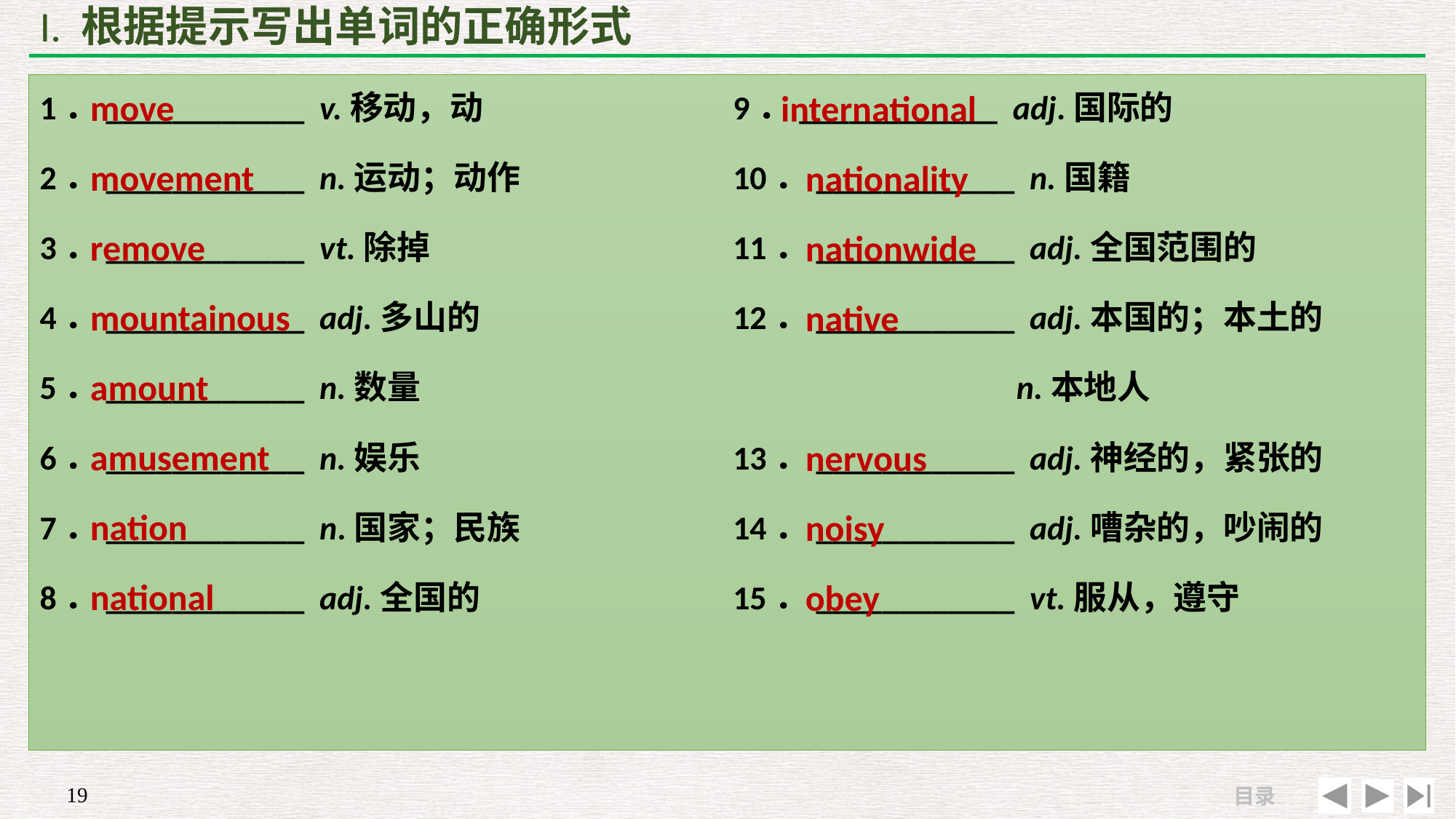

# I. 根据提示写出单词的正确形式
move
movement
remove
mountainous
amount
amusement
nation
national
international
   nationality
   nationwide
   native

   nervous
   noisy
   obey
1．____________  v.移动，动
2．____________  n.运动；动作
3．____________  vt.除掉
4．____________  adj.多山的
5．____________  n.数量
6．____________  n.娱乐
7．____________  n.国家；民族
8．____________  adj.全国的
9．____________  adj.国际的
10．____________  n.国籍
11．____________  adj.全国范围的
12．____________  adj.本国的；本土的
                                      n.本地人
13．____________  adj.神经的，紧张的
14．____________  adj.嘈杂的，吵闹的
15．____________  vt.服从，遵守